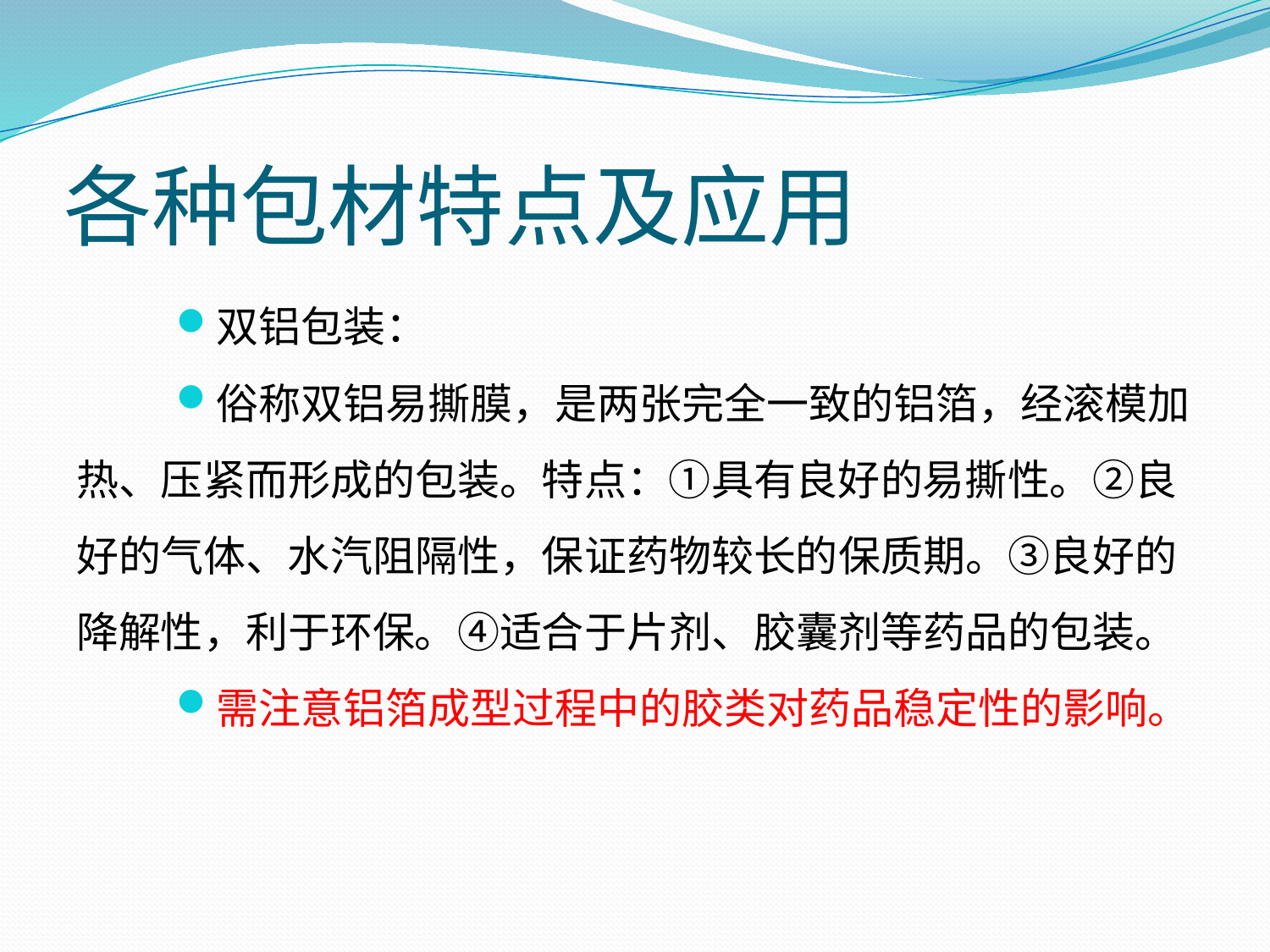

各种包材特点及应用
双铝包装：
俗称双铝易撕膜，是两张完全一致的铝箔，经滚模加热、压紧而形成的包装。特点：①具有良好的易撕性。②良好的气体、水汽阻隔性，保证药物较长的保质期。③良好的降解性，利于环保。④适合于片剂、胶囊剂等药品的包装。
需注意铝箔成型过程中的胶类对药品稳定性的影响。